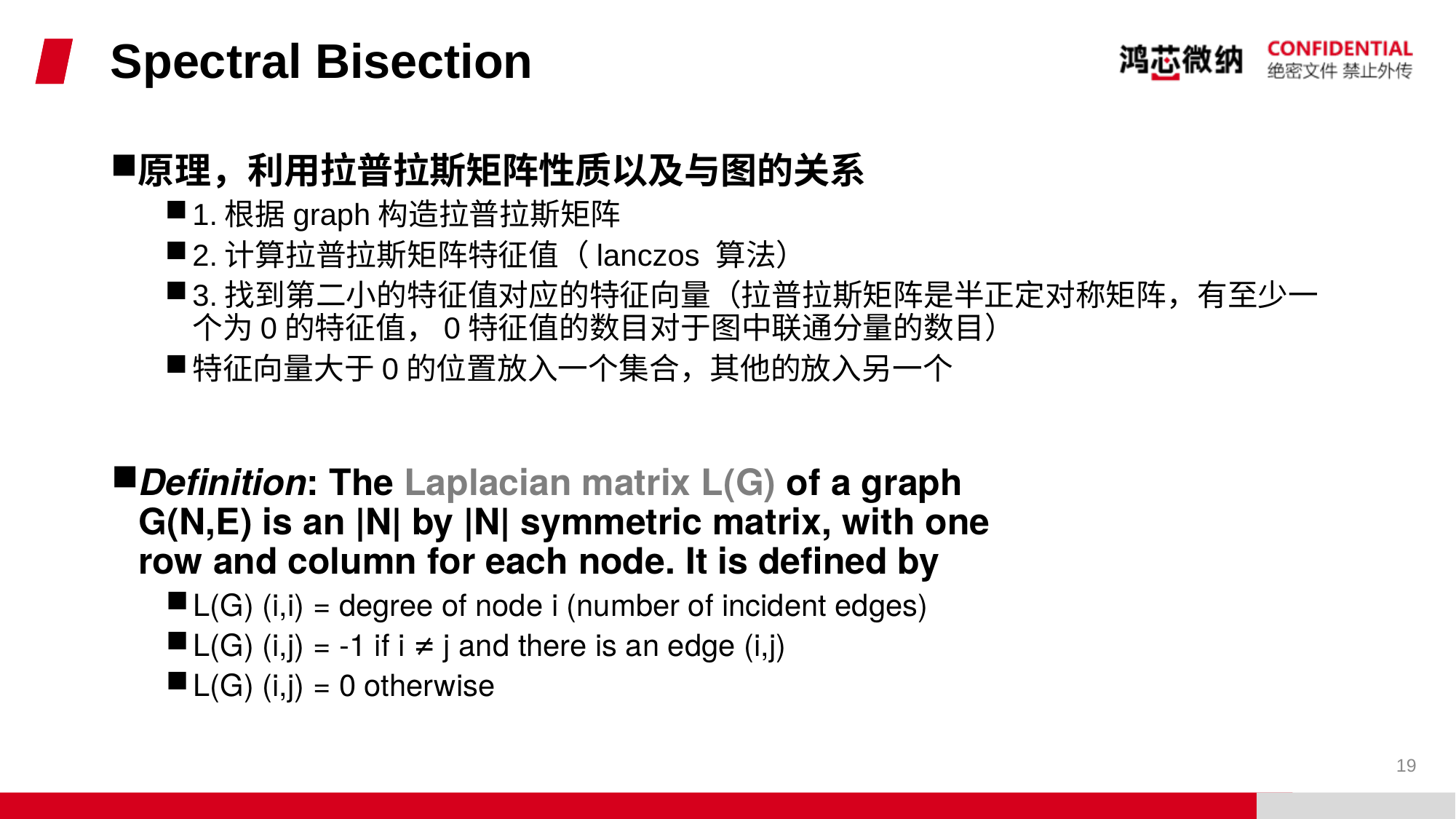

# Spectral Bisection
原理，利用拉普拉斯矩阵性质以及与图的关系
1.根据graph构造拉普拉斯矩阵
2.计算拉普拉斯矩阵特征值（lanczos 算法）
3.找到第二小的特征值对应的特征向量（拉普拉斯矩阵是半正定对称矩阵，有至少一个为0的特征值，0特征值的数目对于图中联通分量的数目）
特征向量大于0的位置放入一个集合，其他的放入另一个

Definition: The Laplacian matrix L(G) of a graph G(N,E) is an |N| by |N| symmetric matrix, with one row and column for each node. It is defined by
L(G) (i,i) = degree of node i (number of incident edges)
L(G) (i,j) = -1 if i ≠ j and there is an edge (i,j)
L(G) (i,j) = 0 otherwise
19